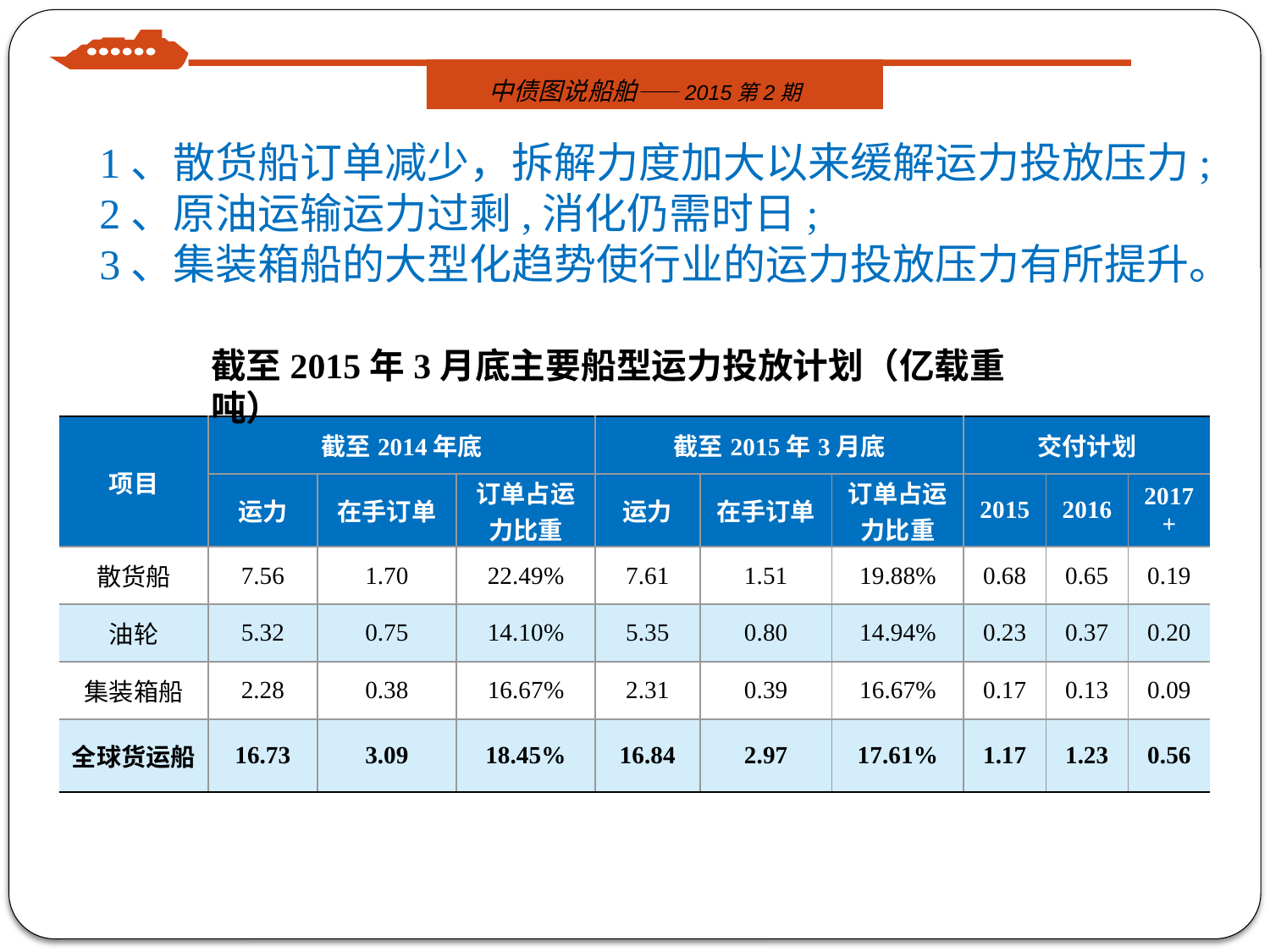

中债图说船舶——2015第2期

1、散货船订单减少，拆解力度加大以来缓解运力投放压力;
2、原油运输运力过剩,消化仍需时日;
3、集装箱船的大型化趋势使行业的运力投放压力有所提升。
截至2015年3月底主要船型运力投放计划（亿载重吨）
| 项目 | 截至2014年底 |  |  | 截至2015年3月底 |  |  | 交付计划 |  |  |
| --- | --- | --- | --- | --- | --- | --- | --- | --- | --- |
|  | 运力 | 在手订单 | 订单占运力比重 | 运力 | 在手订单 | 订单占运力比重 | 2015 | 2016 | 2017+ |
| 散货船 | 7.56 | 1.70 | 22.49% | 7.61 | 1.51 | 19.88% | 0.68 | 0.65 | 0.19 |
| 油轮 | 5.32 | 0.75 | 14.10% | 5.35 | 0.80 | 14.94% | 0.23 | 0.37 | 0.20 |
| 集装箱船 | 2.28 | 0.38 | 16.67% | 2.31 | 0.39 | 16.67% | 0.17 | 0.13 | 0.09 |
| 全球货运船 | 16.73 | 3.09 | 18.45% | 16.84 | 2.97 | 17.61% | 1.17 | 1.23 | 0.56 |